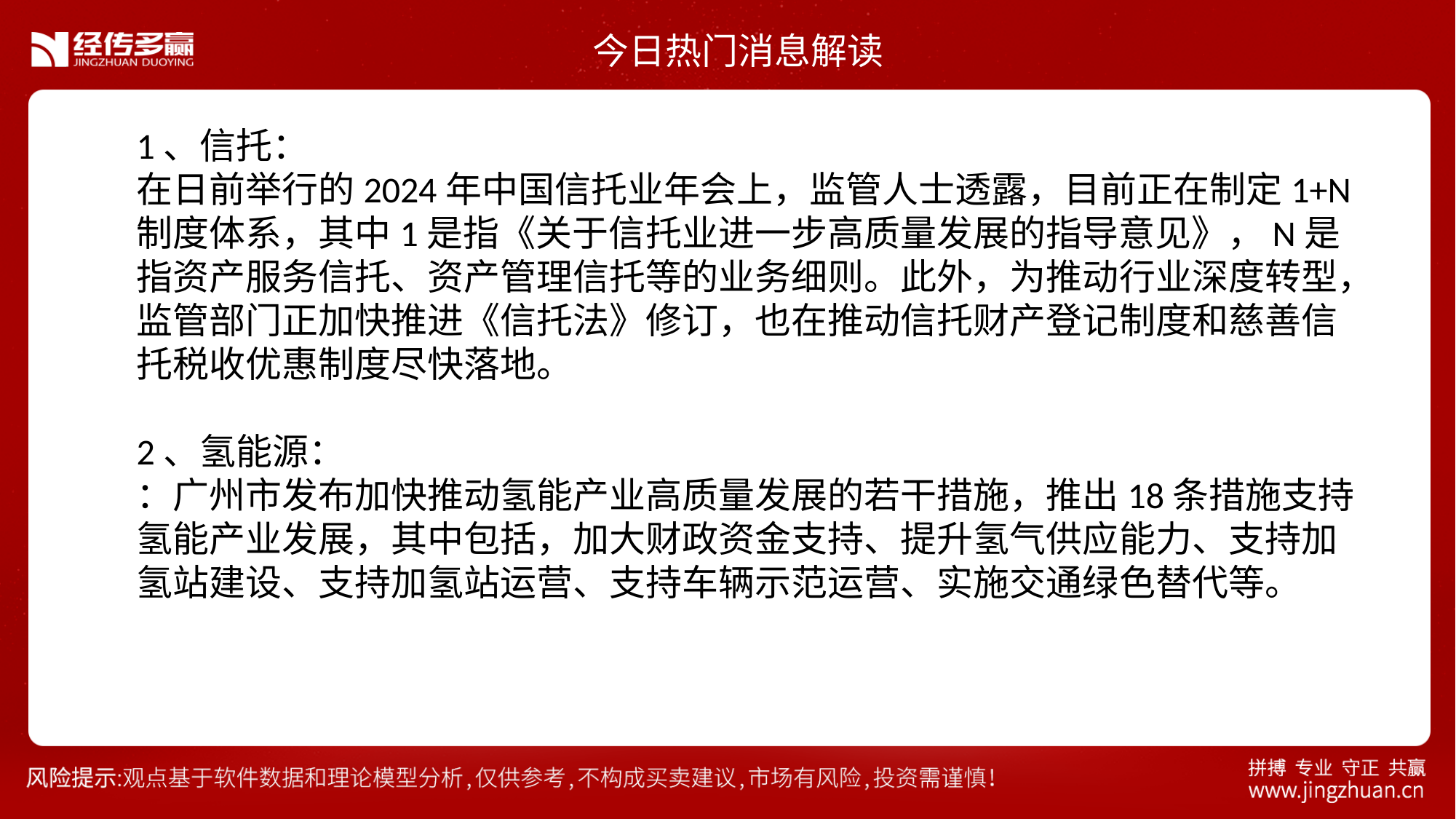

今日热门消息解读
1、信托：
在日前举行的2024年中国信托业年会上，监管人士透露，目前正在制定1+N制度体系，其中1是指《关于信托业进一步高质量发展的指导意见》，N是指资产服务信托、资产管理信托等的业务细则。此外，为推动行业深度转型，监管部门正加快推进《信托法》修订，也在推动信托财产登记制度和慈善信托税收优惠制度尽快落地。

2、氢能源：
：广州市发布加快推动氢能产业高质量发展的若干措施，推出18条措施支持氢能产业发展，其中包括，加大财政资金支持、提升氢气供应能力、支持加氢站建设、支持加氢站运营、支持车辆示范运营、实施交通绿色替代等。